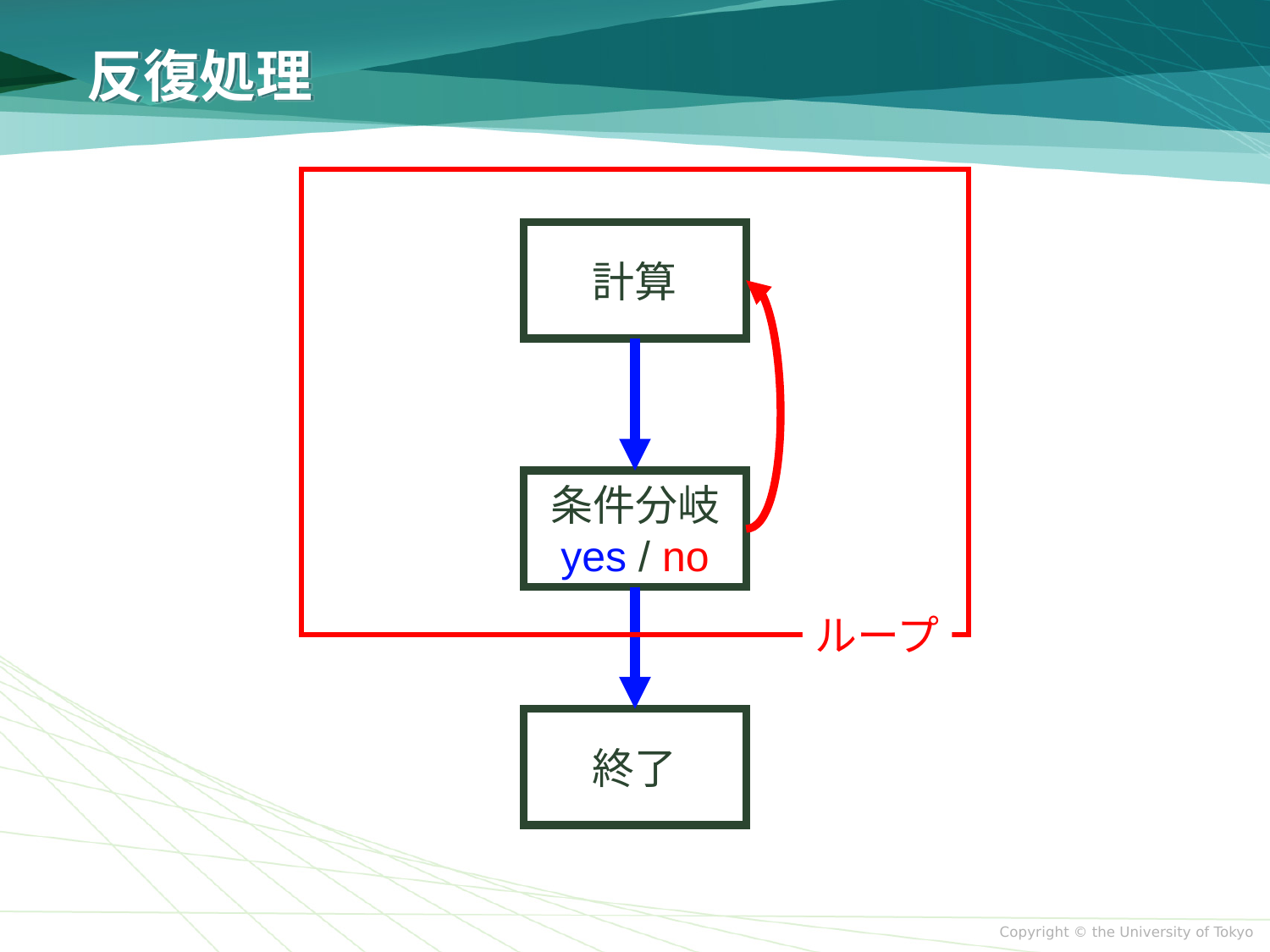

# 反復処理

計算
条件分岐
yes / no
ループ
終了